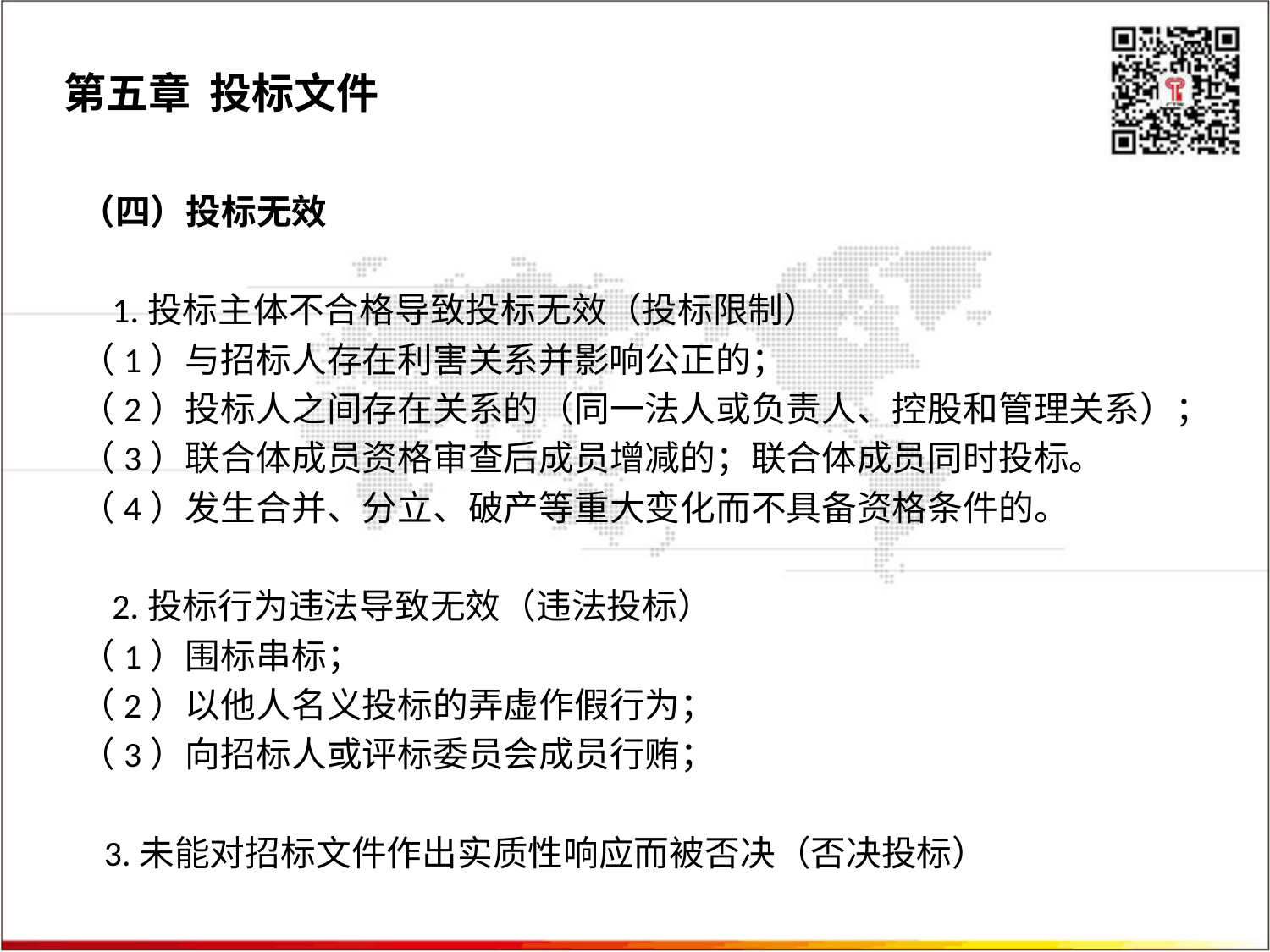

第五章  投标文件
（四）投标无效

    1.投标主体不合格导致投标无效（投标限制）
（1）与招标人存在利害关系并影响公正的；
（2）投标人之间存在关系的（同一法人或负责人、控股和管理关系）；
（3）联合体成员资格审查后成员增减的；联合体成员同时投标。
（4）发生合并、分立、破产等重大变化而不具备资格条件的。

    2.投标行为违法导致无效（违法投标）
（1）围标串标；
（2）以他人名义投标的弄虚作假行为；
（3）向招标人或评标委员会成员行贿；

   3.未能对招标文件作出实质性响应而被否决（否决投标）